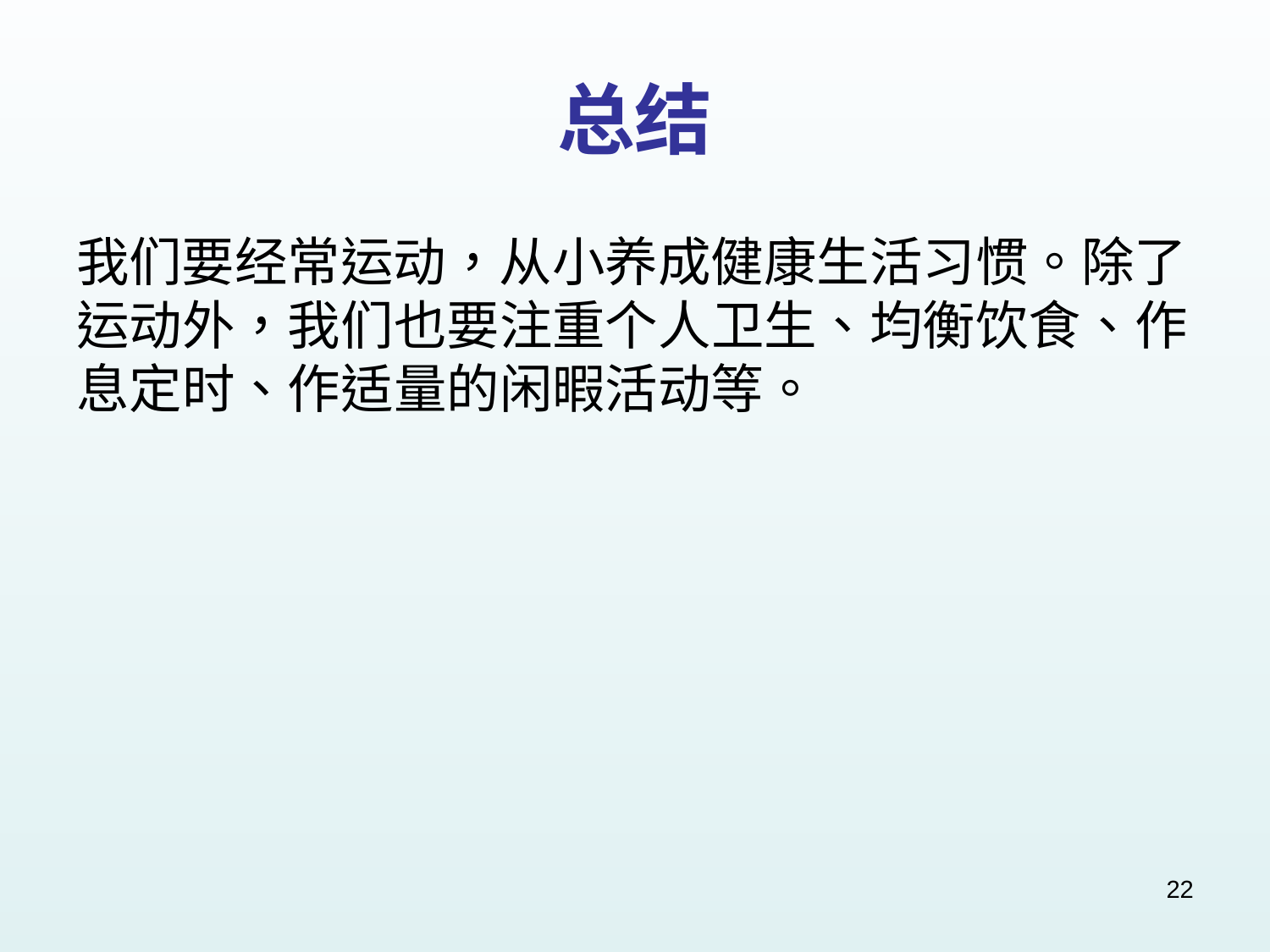

# 总结
我们要经常运动，从小养成健康生活习惯。除了运动外，我们也要注重个人卫生、均衡饮食、作息定时、作适量的闲暇活动等。

22